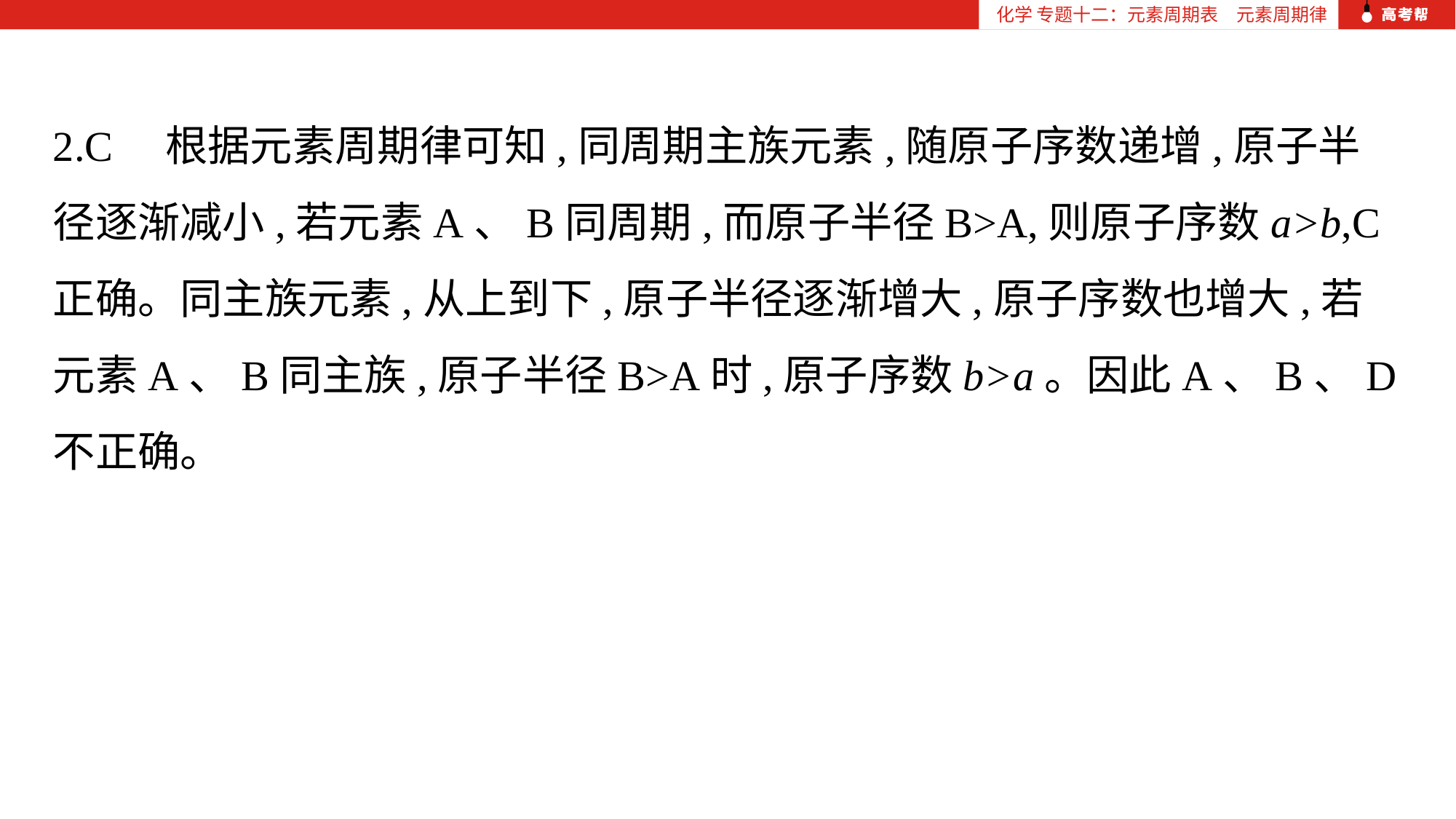

化学 专题十二：元素周期表　元素周期律

2.C　根据元素周期律可知,同周期主族元素,随原子序数递增,原子半径逐渐减小,若元素A、B同周期,而原子半径B>A,则原子序数a>b,C正确。同主族元素,从上到下,原子半径逐渐增大,原子序数也增大,若元素A、B同主族,原子半径B>A时,原子序数b>a。因此A、B、D不正确。